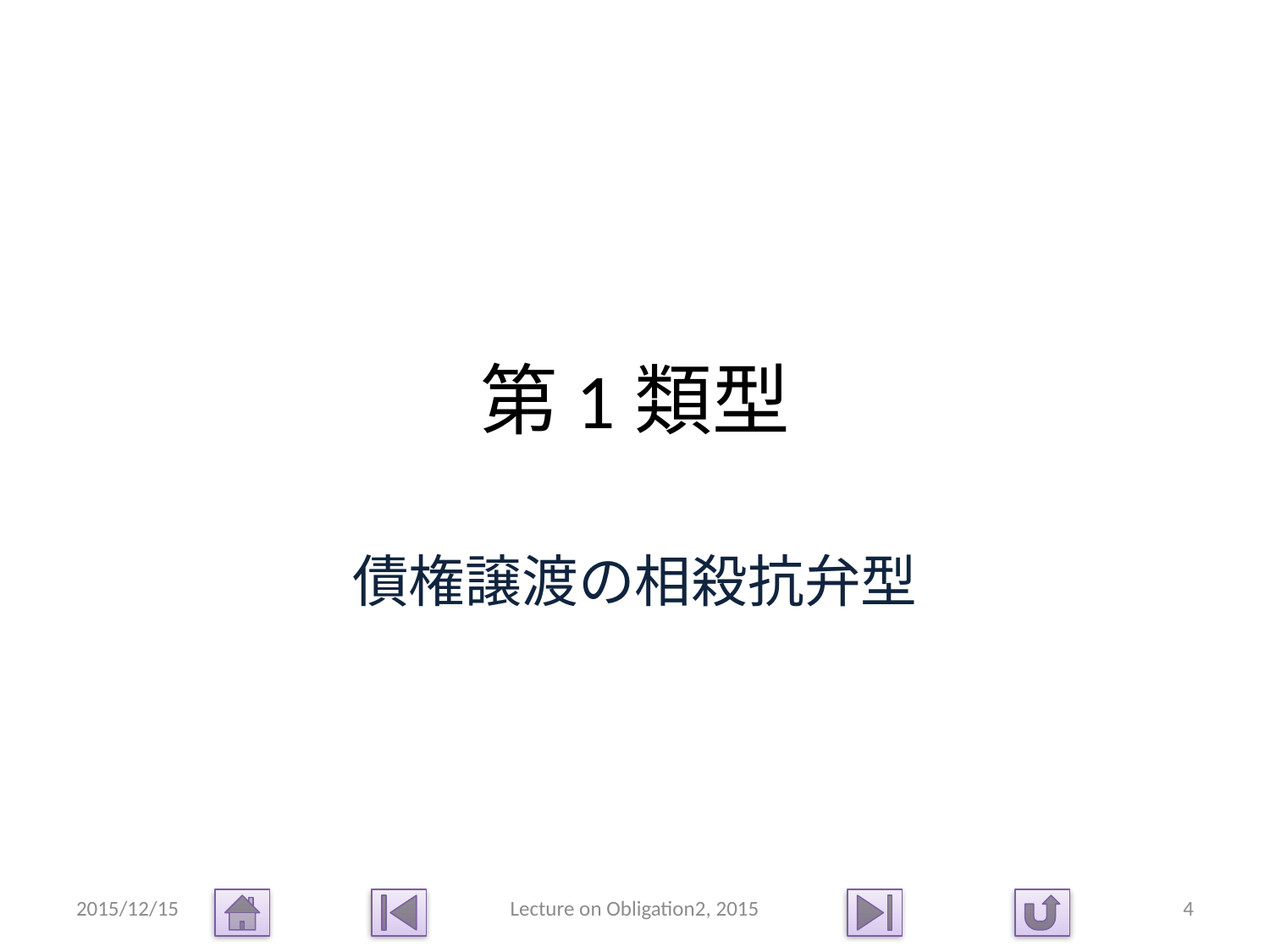

# 第1類型
債権譲渡の相殺抗弁型
2015/12/15
Lecture on Obligation2, 2015
4